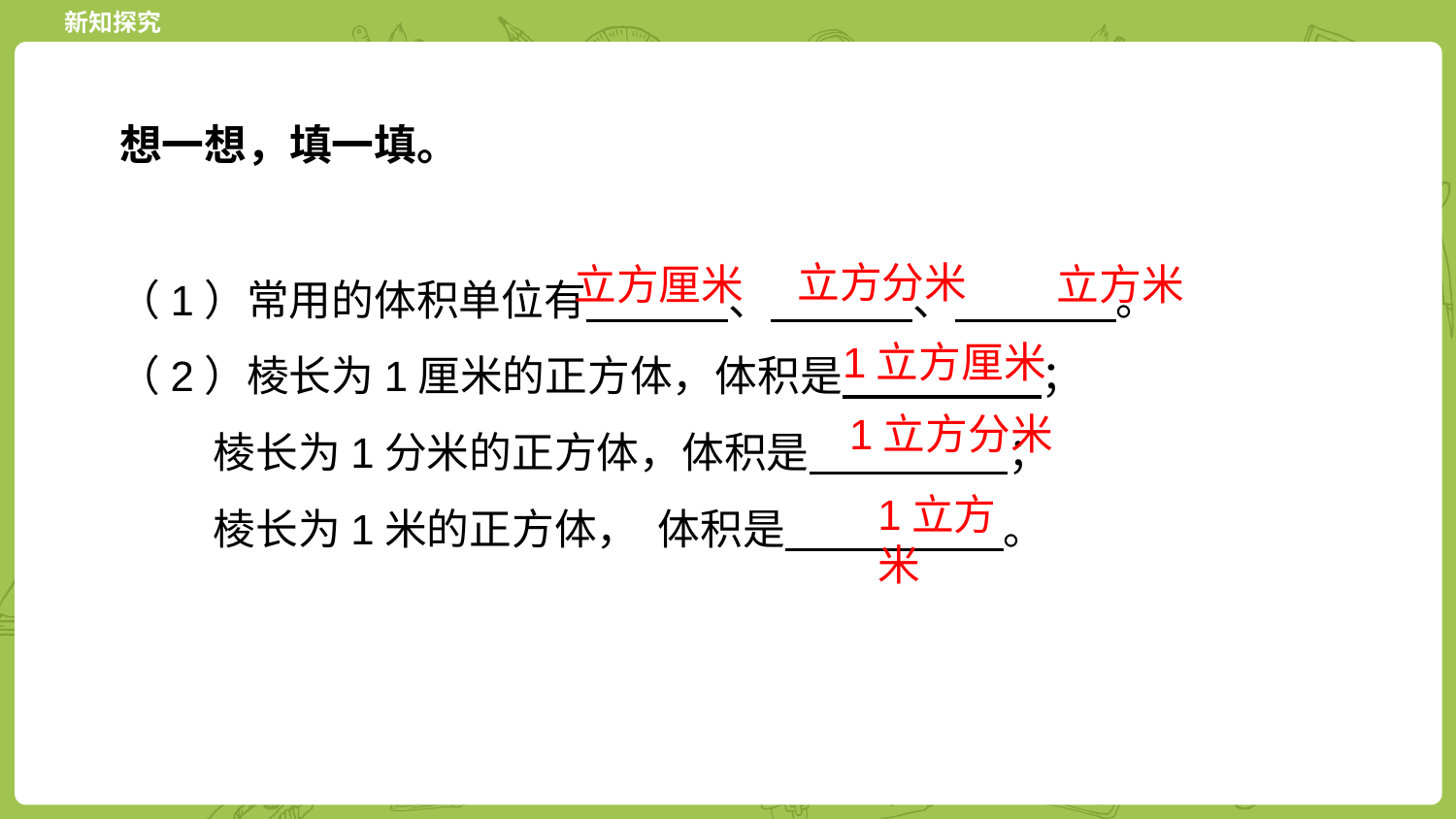

想一想，填一填。
（1）常用的体积单位有               、               、                 。
（2）棱长为1厘米的正方体，体积是                     ；
         棱长为1分米的正方体，体积是                     ；
         棱长为1米的正方体，  体积是                       。
立方分米
立方厘米
立方米
1立方厘米
1立方分米
1立方米